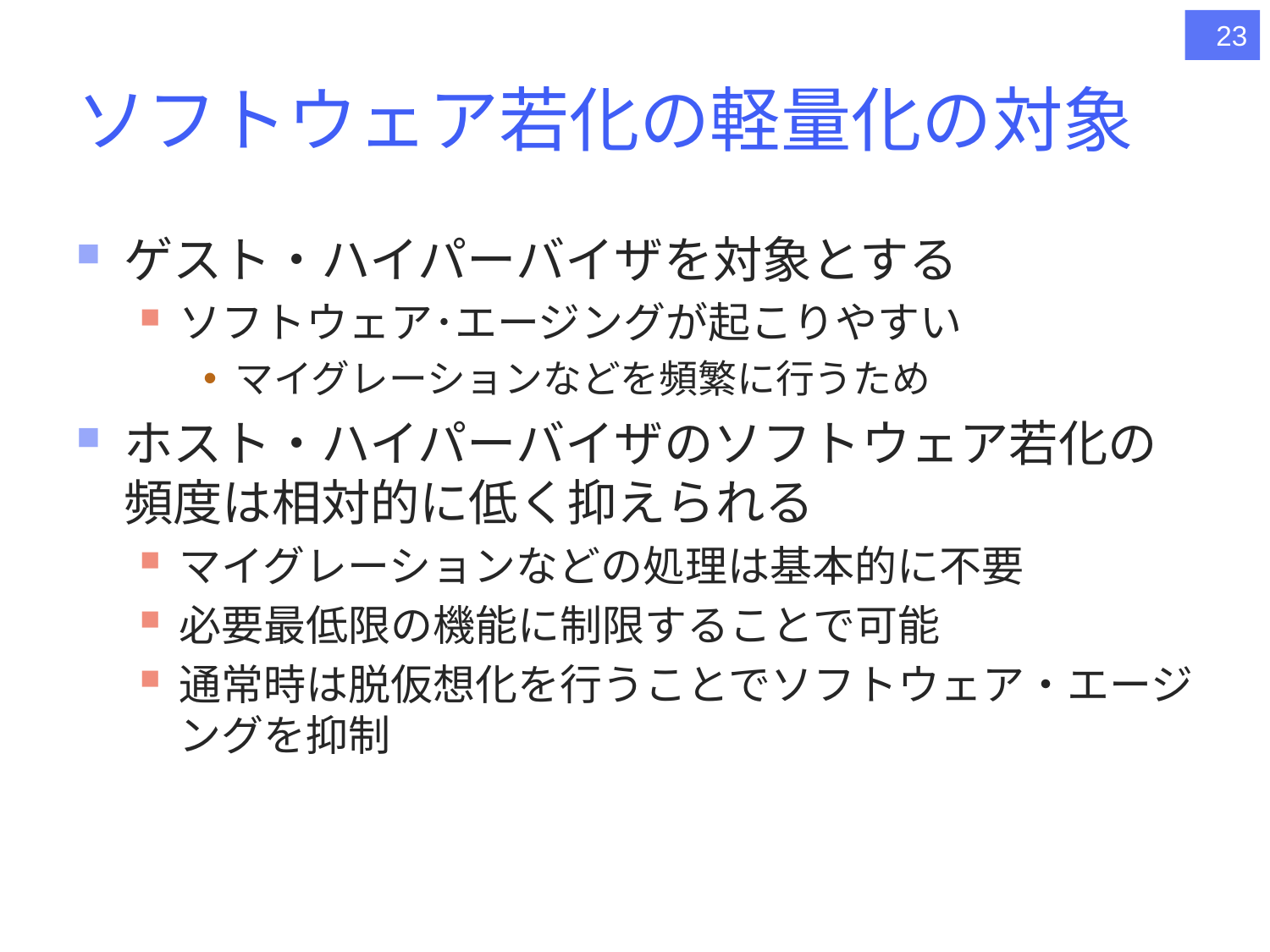

23
# ソフトウェア若化の軽量化の対象
ゲスト・ハイパーバイザを対象とする
ソフトウェア･エージングが起こりやすい
マイグレーションなどを頻繁に行うため
ホスト・ハイパーバイザのソフトウェア若化の頻度は相対的に低く抑えられる
マイグレーションなどの処理は基本的に不要
必要最低限の機能に制限することで可能
通常時は脱仮想化を行うことでソフトウェア・エージングを抑制